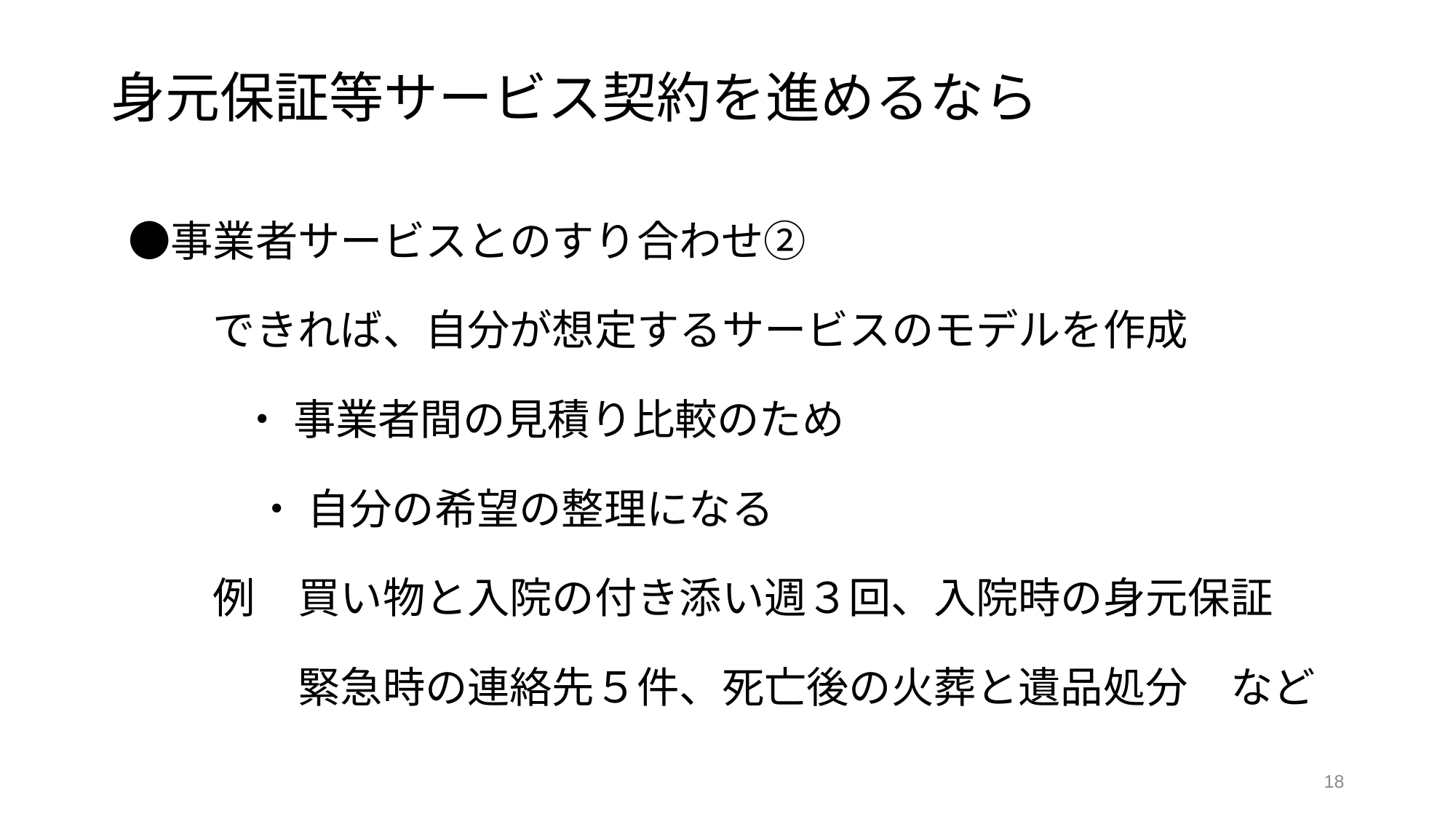

# 身元保証等サービス契約を進めるなら

　●事業者サービスとのすり合わせ②

　　　できれば、自分が想定するサービスのモデルを作成

　　　   ・ 事業者間の見積り比較のため

　　　　・ 自分の希望の整理になる

　　　例　買い物と入院の付き添い週３回、入院時の身元保証

　　　　　緊急時の連絡先５件、死亡後の火葬と遺品処分　など

18